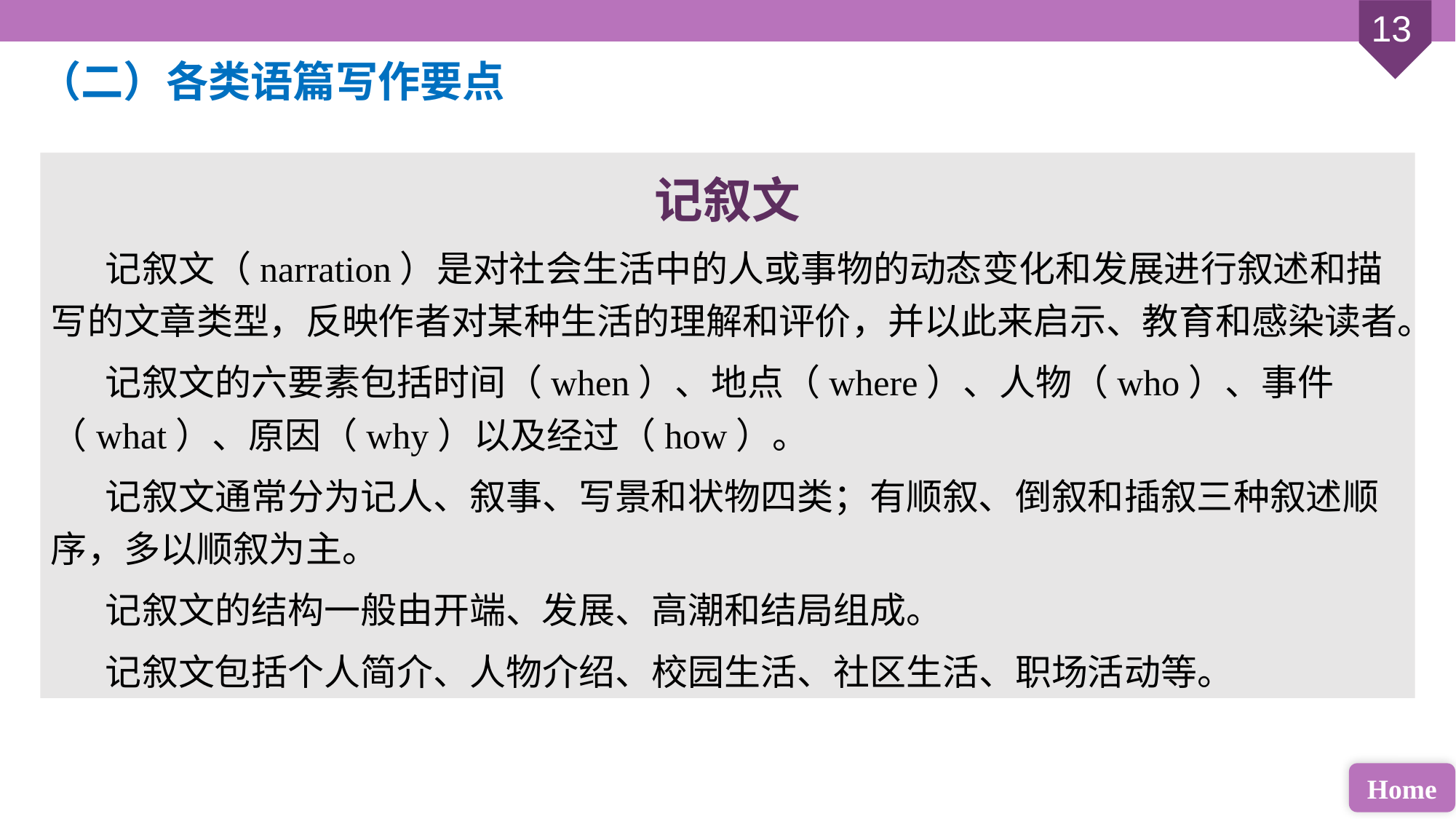

（二）各类语篇写作要点
记叙文
记叙文（narration）是对社会生活中的人或事物的动态变化和发展进行叙述和描写的文章类型，反映作者对某种生活的理解和评价，并以此来启示、教育和感染读者。
记叙文的六要素包括时间（when）、地点（where）、人物（who）、事件（what）、原因（why）以及经过（how）。
记叙文通常分为记人、叙事、写景和状物四类；有顺叙、倒叙和插叙三种叙述顺序，多以顺叙为主。
记叙文的结构一般由开端、发展、高潮和结局组成。
记叙文包括个人简介、人物介绍、校园生活、社区生活、职场活动等。